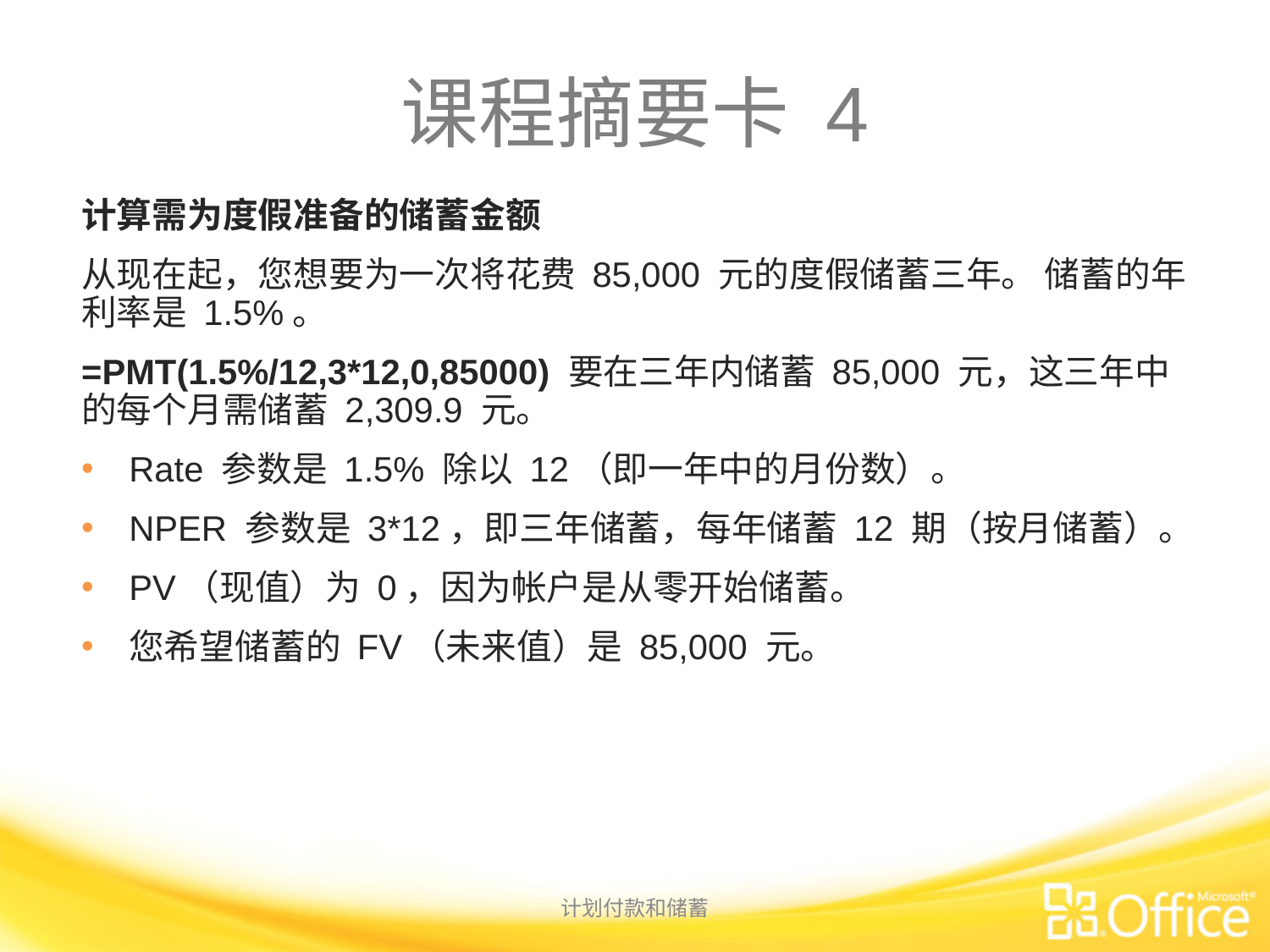

# 课程摘要卡 4
计算需为度假准备的储蓄金额
从现在起，您想要为一次将花费 85,000 元的度假储蓄三年。 储蓄的年利率是 1.5%。
=PMT(1.5%/12,3*12,0,85000) 要在三年内储蓄 85,000 元，这三年中的每个月需储蓄 2,309.9 元。
Rate 参数是 1.5% 除以 12（即一年中的月份数）。
NPER 参数是 3*12，即三年储蓄，每年储蓄 12 期（按月储蓄）。
PV（现值）为 0，因为帐户是从零开始储蓄。
您希望储蓄的 FV（未来值）是 85,000 元。

计划付款和储蓄